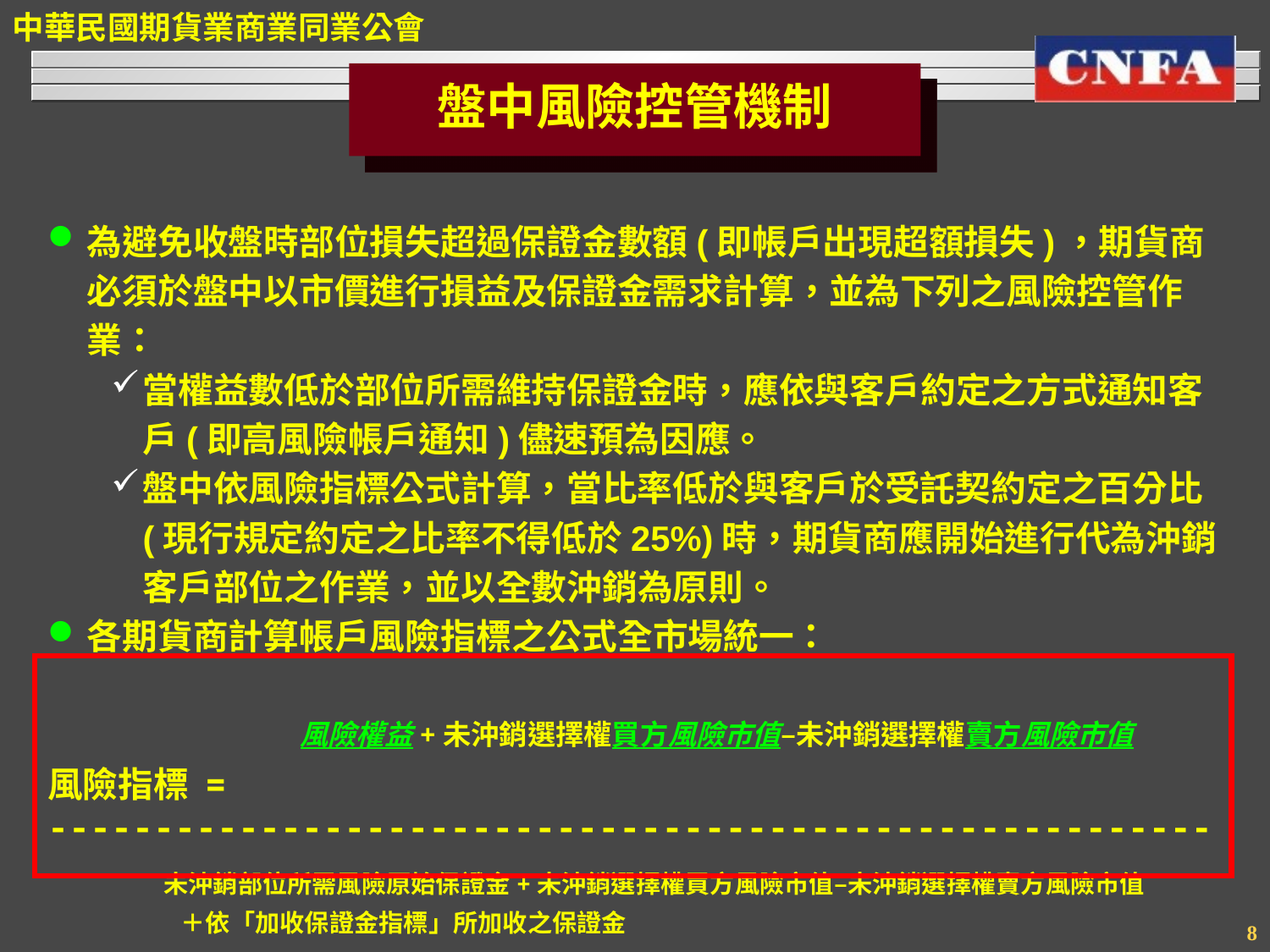

盤中風險控管機制
為避免收盤時部位損失超過保證金數額(即帳戶出現超額損失)，期貨商必須於盤中以市價進行損益及保證金需求計算，並為下列之風險控管作業：
當權益數低於部位所需維持保證金時，應依與客戶約定之方式通知客戶(即高風險帳戶通知)儘速預為因應。
盤中依風險指標公式計算，當比率低於與客戶於受託契約定之百分比(現行規定約定之比率不得低於25%)時，期貨商應開始進行代為沖銷客戶部位之作業，並以全數沖銷為原則。
各期貨商計算帳戶風險指標之公式全市場統一：

 　 　　　　　  風險權益+未沖銷選擇權買方風險市值–未沖銷選擇權賣方風險市值
風險指標 = -------------------------------------------------------
        　 未沖銷部位所需風險原始保證金+未沖銷選擇權買方風險市值–未沖銷選擇權賣方風險市值
            　      ＋依「加收保證金指標」所加收之保證金